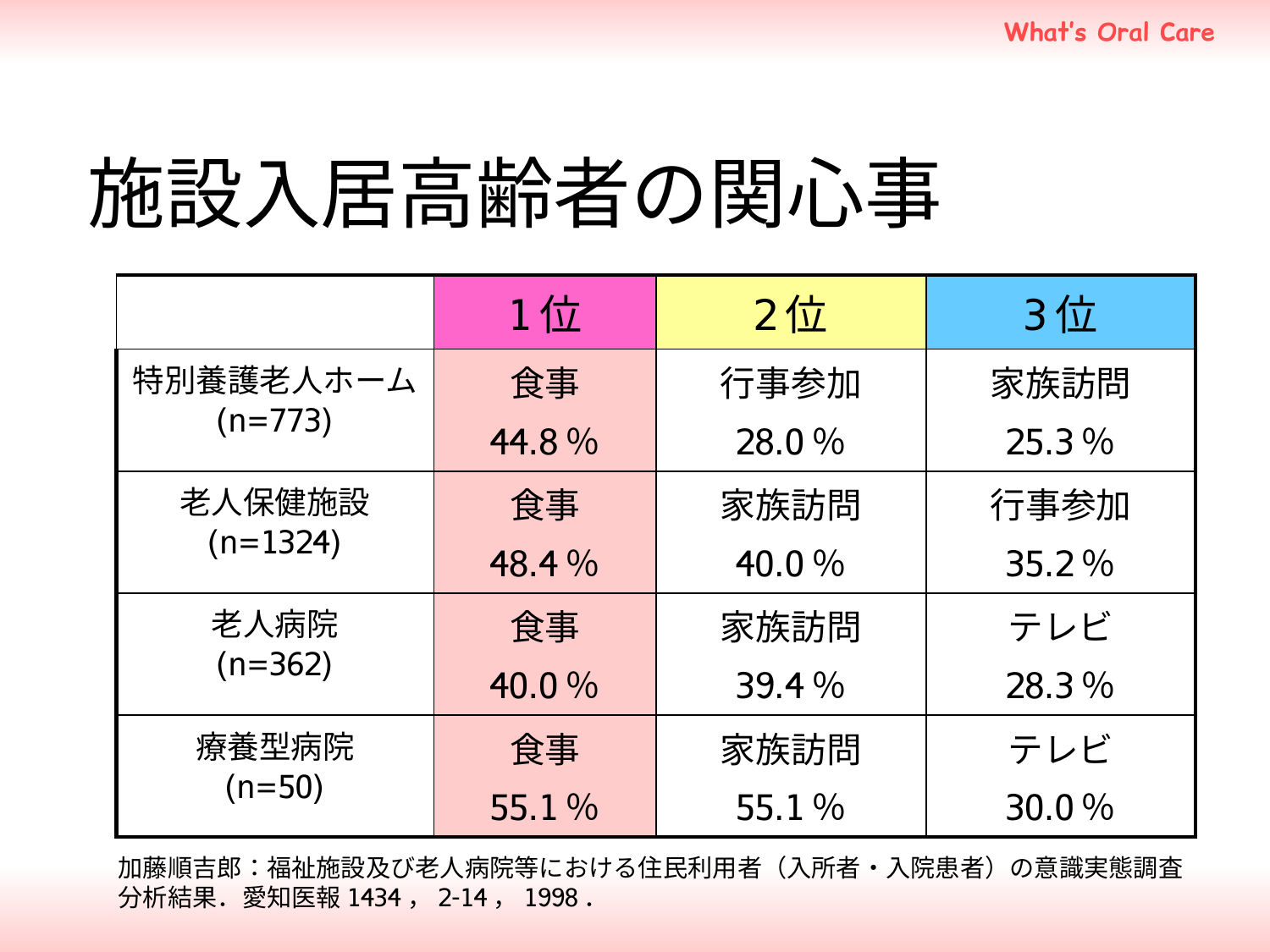

# 施設入居高齢者の関心事
|  | 1位 | 2位 | 3位 |
| --- | --- | --- | --- |
| 特別養護老人ホーム (n=773) | 食事 44.8％ | 行事参加 28.0％ | 家族訪問 25.3％ |
| 老人保健施設 (n=1324) | 食事 48.4％ | 家族訪問 40.0％ | 行事参加 35.2％ |
| 老人病院 (n=362) | 食事 40.0％ | 家族訪問 39.4％ | テレビ 28.3％ |
| 療養型病院 (n=50) | 食事 55.1％ | 家族訪問 55.1％ | テレビ 30.0％ |
加藤順吉郎：福祉施設及び老人病院等における住民利用者（入所者・入院患者）の意識実態調査分析結果．愛知医報1434，2-14，1998．